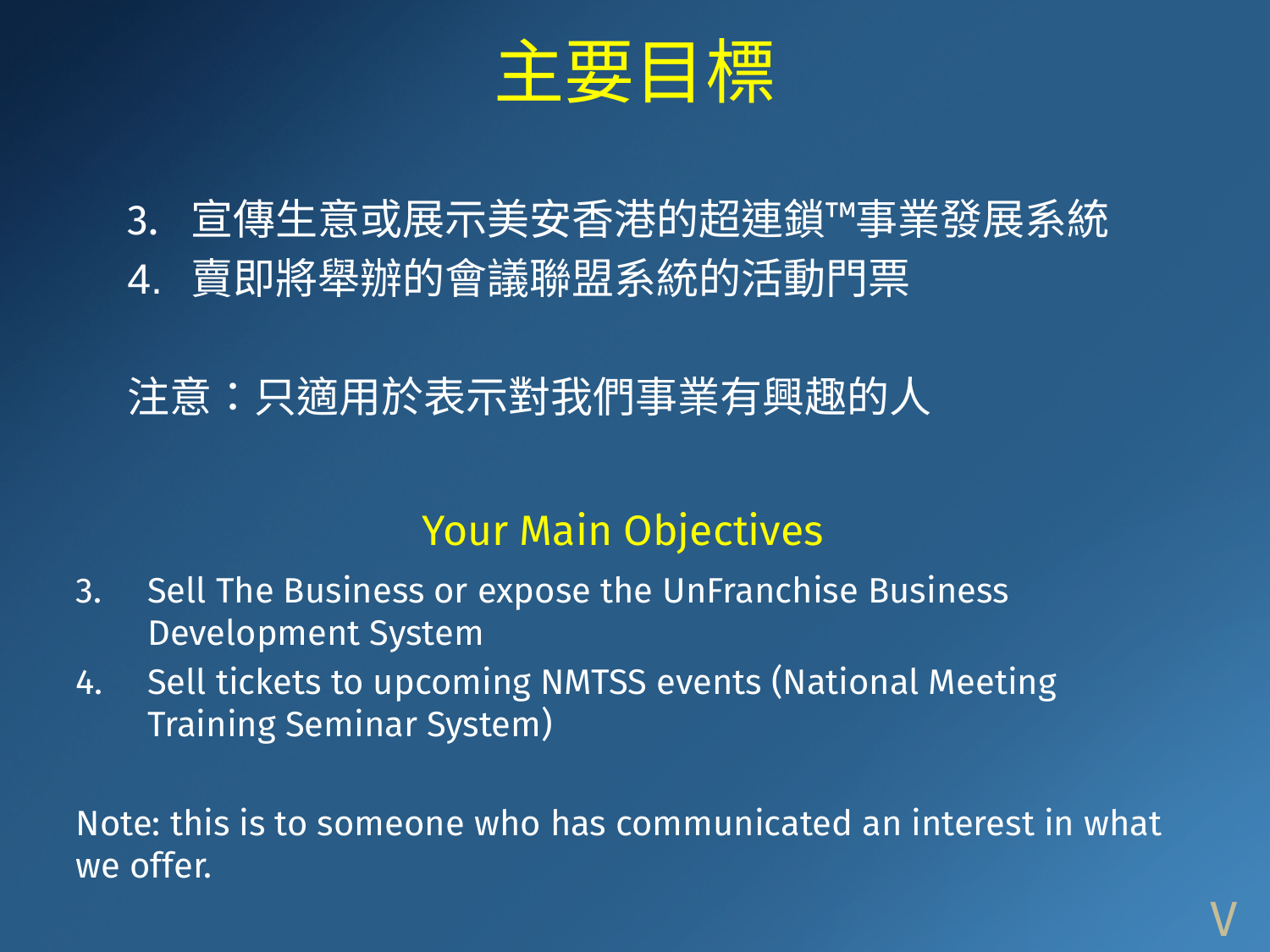

主要目標
3.	宣傳生意或展示美安香港的超連鎖™事業發展系統
賣即將舉辦的會議聯盟系統的活動門票

注意：只適用於表示對我們事業有興趣的人

Your Main Objectives
Sell The Business or expose the UnFranchise Business Development System
Sell tickets to upcoming NMTSS events (National Meeting Training Seminar System)

Note: this is to someone who has communicated an interest in what we offer.
V